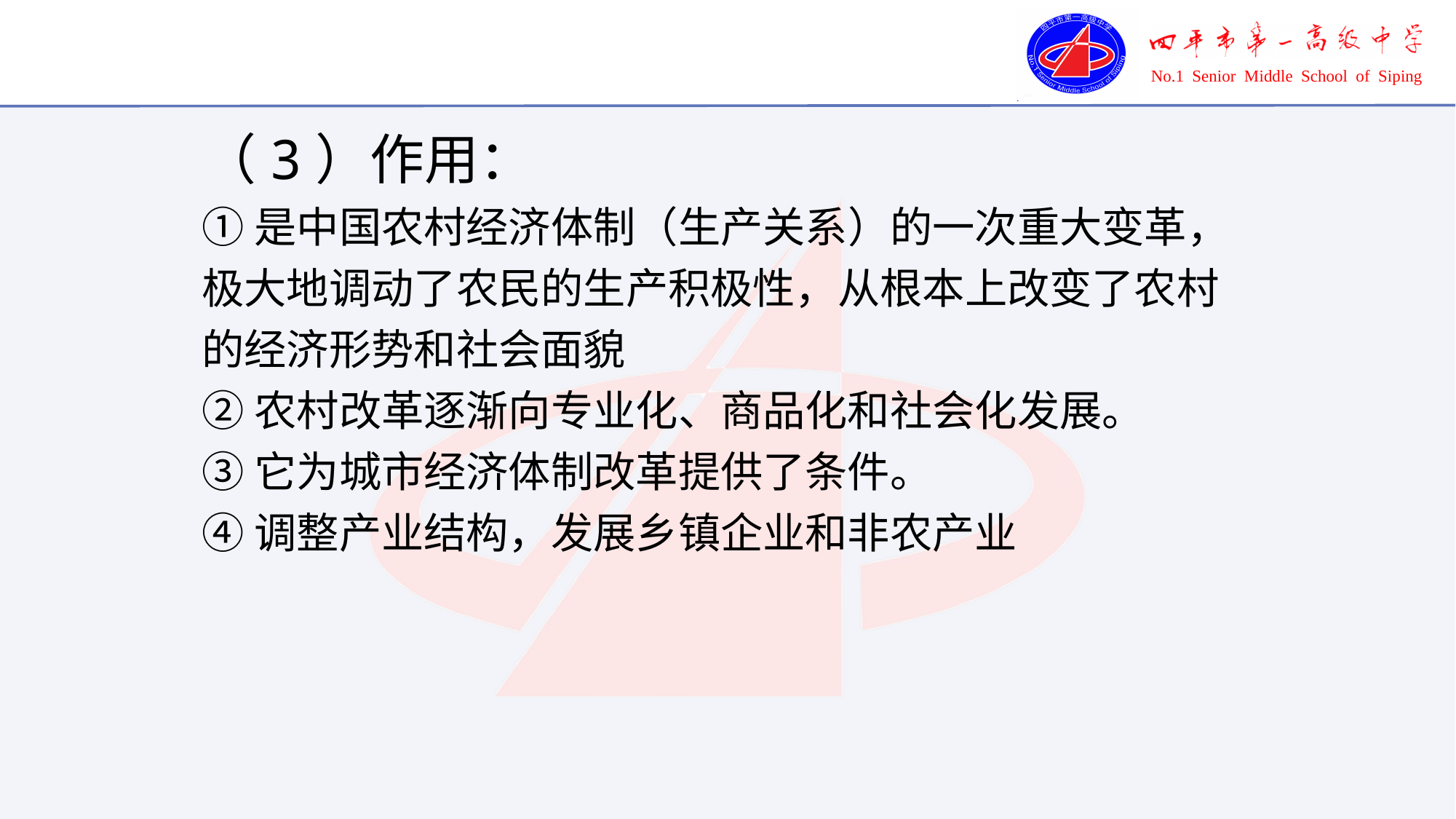

（3）作用：
①是中国农村经济体制（生产关系）的一次重大变革，极大地调动了农民的生产积极性，从根本上改变了农村的经济形势和社会面貌
②农村改革逐渐向专业化、商品化和社会化发展。
③它为城市经济体制改革提供了条件。
④调整产业结构，发展乡镇企业和非农产业